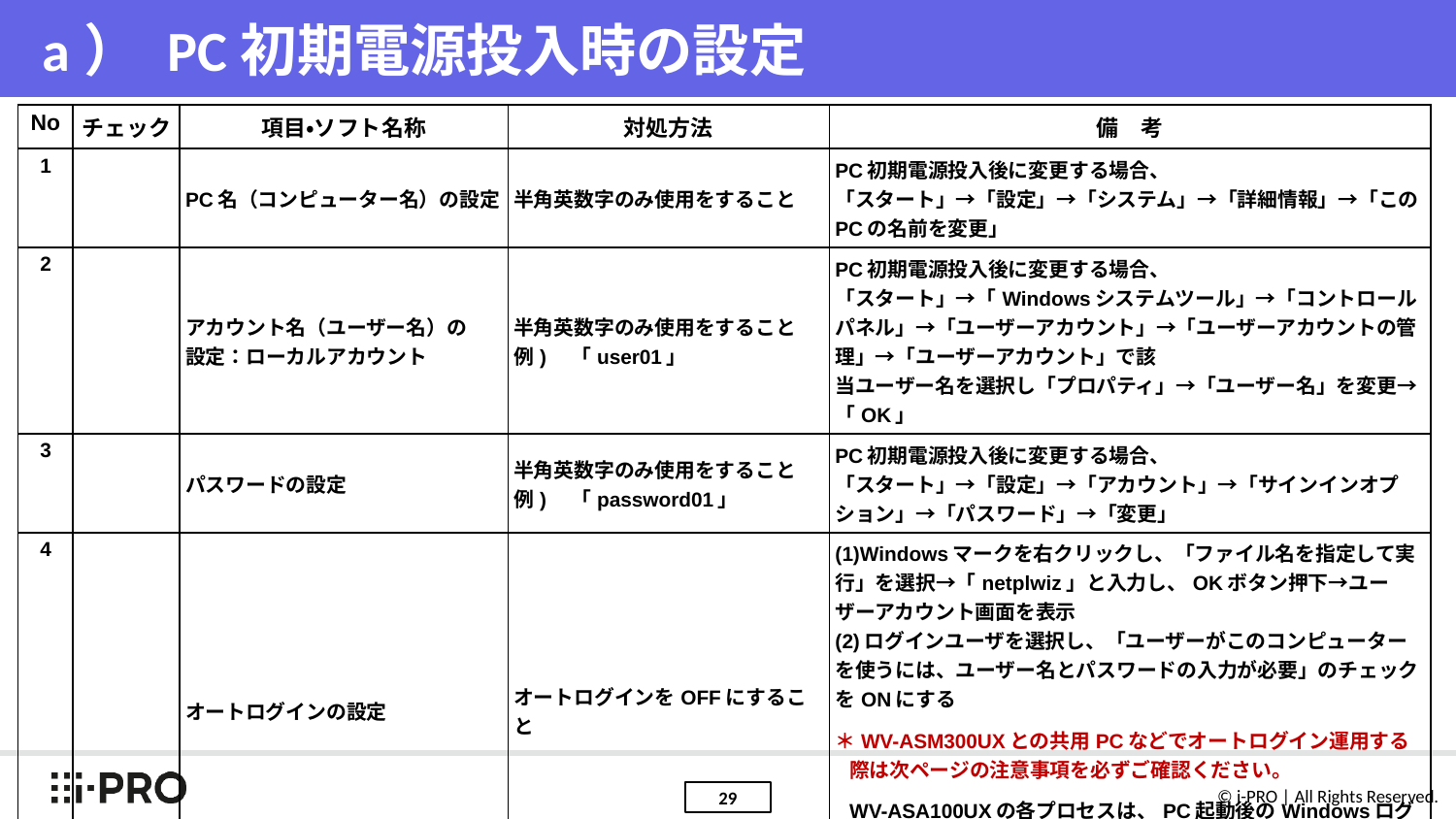

# a） PC初期電源投入時の設定
| No | チェック | 項目・ソフト名称 | 対処方法 | 備　考 |
| --- | --- | --- | --- | --- |
| 1 |  | PC名（コンピューター名）の設定 | 半⾓英数字のみ使⽤をすること | PC初期電源投入後に変更する場合、 「スタート」→「設定」→「システム」→「詳細情報」→「このPCの名前を変更」 |
| 2 |  | アカウント名（ユーザー名）の 設定：ローカルアカウント | 半⾓英数字のみ使⽤をすること 例)　「user01」 | PC初期電源投入後に変更する場合、 「スタート」→「Windowsシステムツール」→「コントロールパネル」→「ユーザーアカウント」→「ユーザーアカウントの管理」→「ユーザーアカウント」で該 当ユーザー名を選択し「プロパティ」→「ユーザー名」を変更→「OK」 |
| 3 |  | パスワードの設定 | 半⾓英数字のみ使⽤をすること 例)　「password01」 | PC初期電源投入後に変更する場合、 「スタート」→「設定」→「アカウント」→「サインインオプション」→「パスワード」→「変更」 |
| 4 |  | オートログインの設定 | オートログインをOFFにすること | (1)Windowsマークを右クリックし、「ファイル名を指定して実行」を選択→「netplwiz」と入力し、OKボタン押下→ユーザーアカウント画面を表示 (2)ログインユーザを選択し、「ユーザーがこのコンピューターを使うには、ユーザー名とパスワードの入力が必要」のチェックをONにする ＊WV-ASM300UXとの共用PCなどでオートログイン運用する際は次ページの注意事項を必ずご確認ください。 WV-ASA100UXの各プロセスは、PC起動後のWindowsログインをせずとも起動するため、オートログインの必要はありません。 |